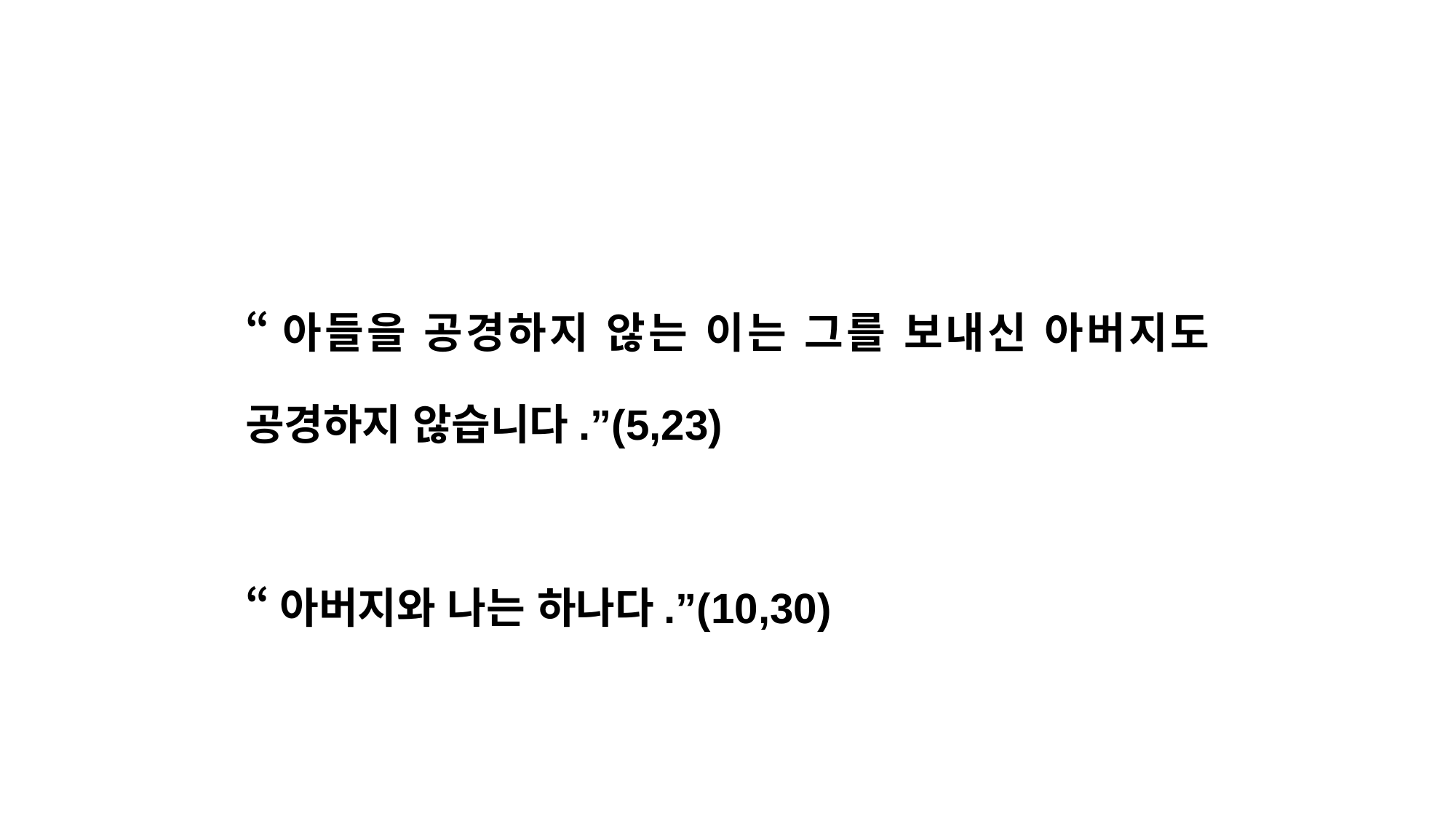

“아들을 공경하지 않는 이는 그를 보내신 아버지도 공경하지 않습니다.”(5,23)

“아버지와 나는 하나다.”(10,30)